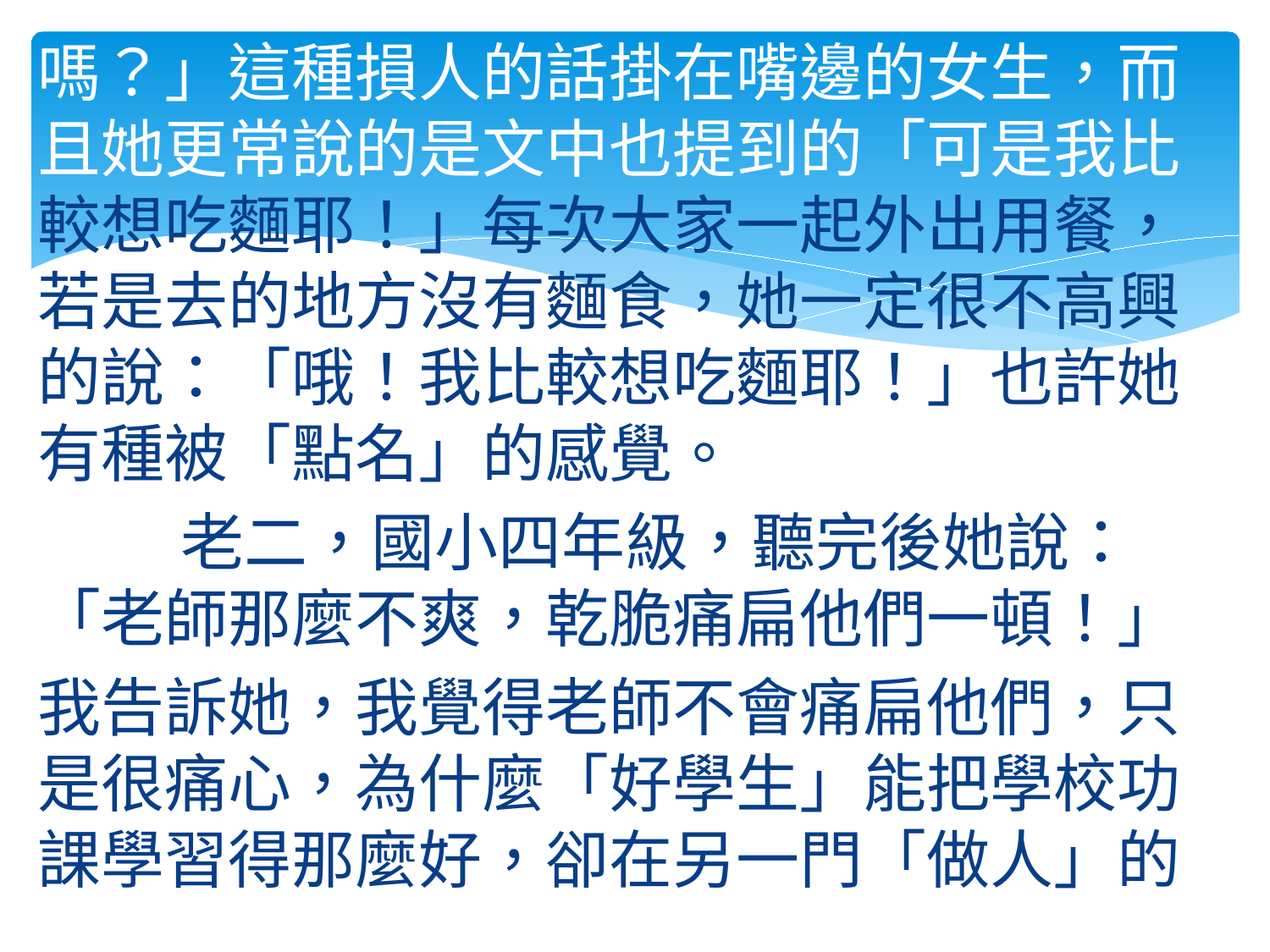

嗎？」這種損人的話掛在嘴邊的女生，而且她更常說的是文中也提到的「可是我比較想吃麵耶！」每次大家一起外出用餐，若是去的地方沒有麵食，她一定很不高興的說：「哦！我比較想吃麵耶！」也許她有種被「點名」的感覺。
         老二，國小四年級，聽完後她說：「老師那麼不爽，乾脆痛扁他們一頓！」
我告訴她，我覺得老師不會痛扁他們，只是很痛心，為什麼「好學生」能把學校功課學習得那麼好，卻在另一門「做人」的